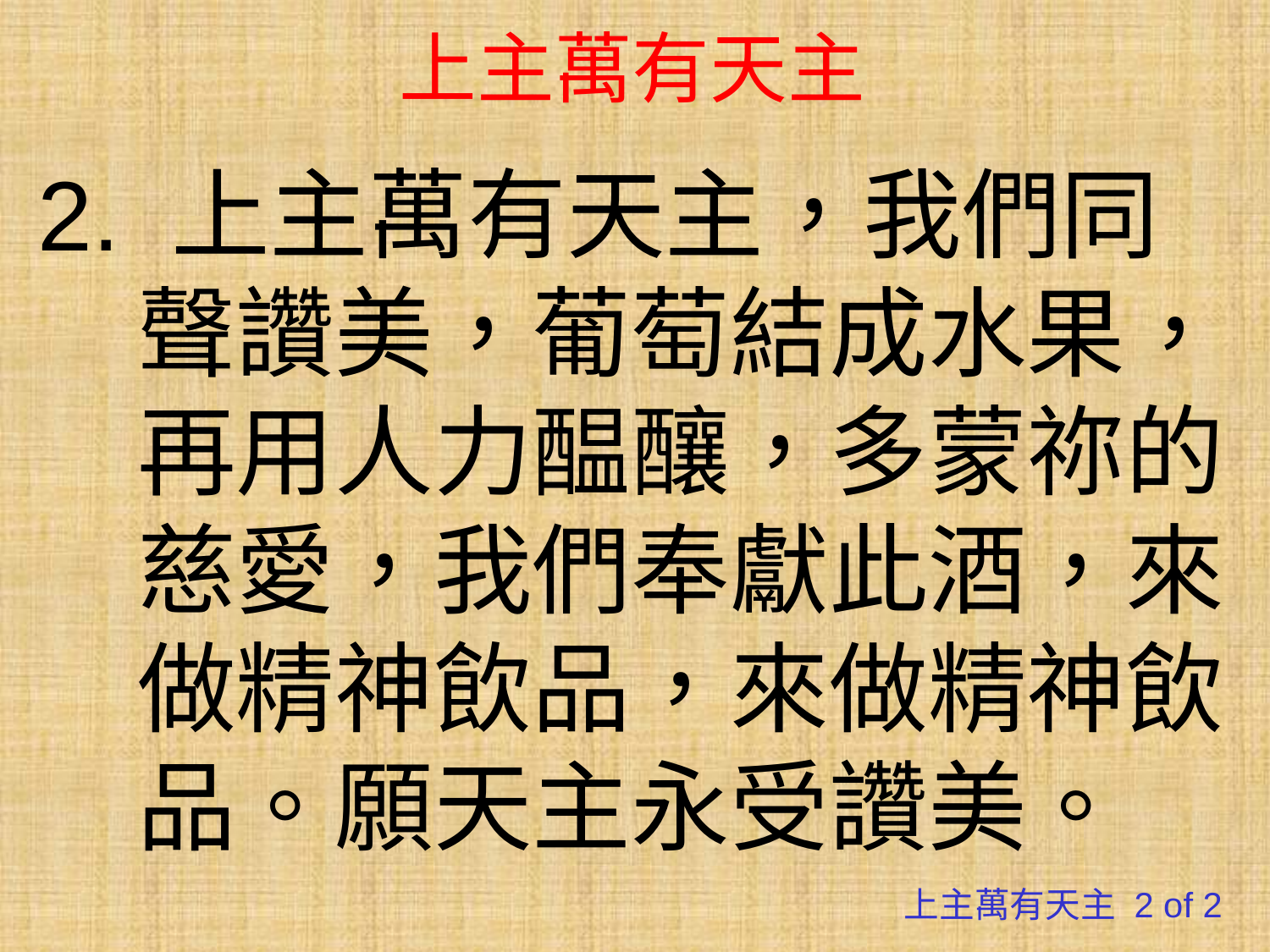

# 上主萬有天主
2. 上主萬有天主，我們同聲讚美，葡萄結成水果，再用人力醖釀，多蒙祢的慈愛，我們奉獻此酒，來做精神飲品，來做精神飲品。願天主永受讚美。
上主萬有天主 2 of 2